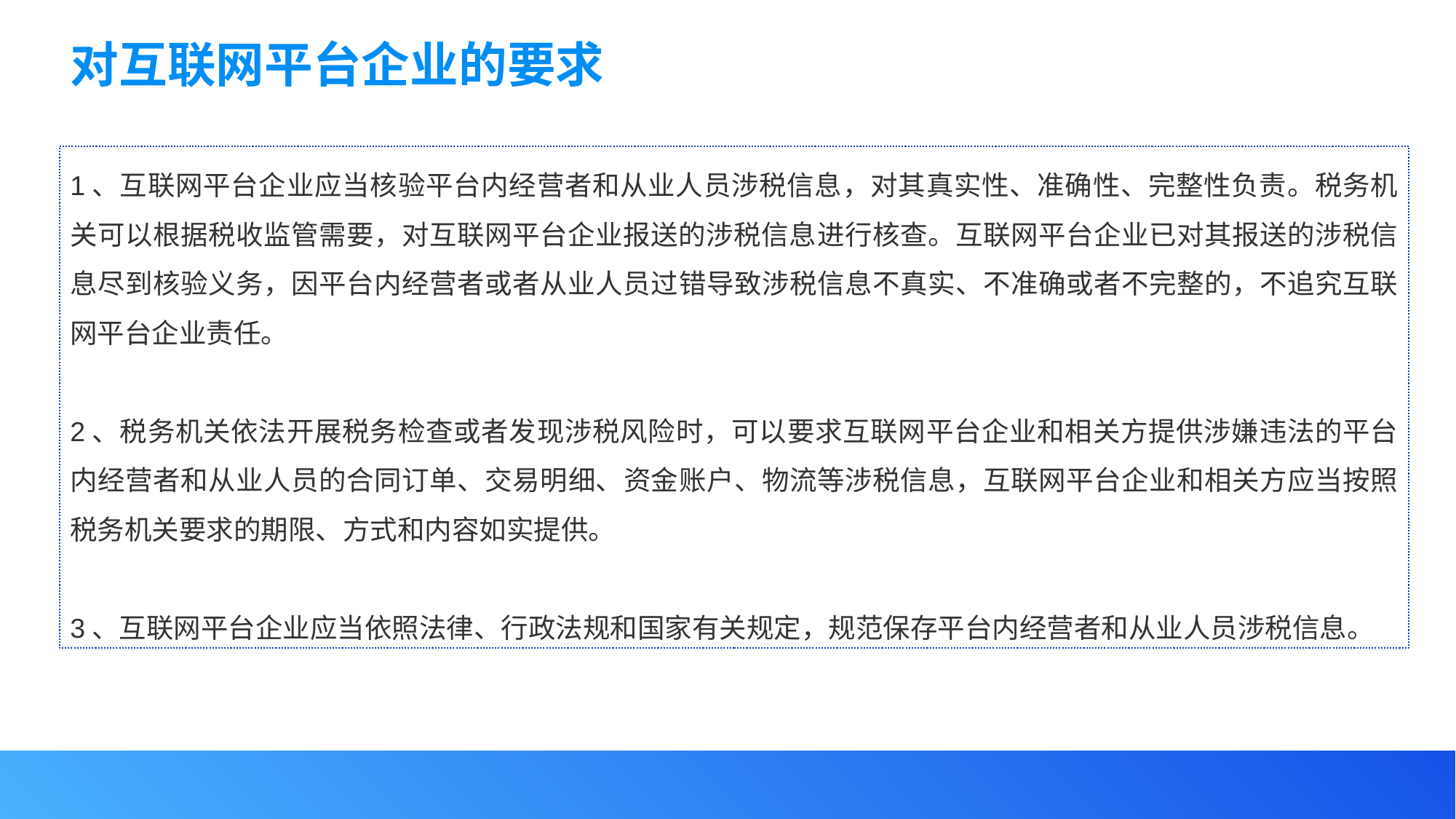

对互联网平台企业的要求
1、互联网平台企业应当核验平台内经营者和从业人员涉税信息，对其真实性、准确性、完整性负责。税务机关可以根据税收监管需要，对互联网平台企业报送的涉税信息进行核查。互联网平台企业已对其报送的涉税信息尽到核验义务，因平台内经营者或者从业人员过错导致涉税信息不真实、不准确或者不完整的，不追究互联网平台企业责任。

2、税务机关依法开展税务检查或者发现涉税风险时，可以要求互联网平台企业和相关方提供涉嫌违法的平台内经营者和从业人员的合同订单、交易明细、资金账户、物流等涉税信息，互联网平台企业和相关方应当按照税务机关要求的期限、方式和内容如实提供。

3、互联网平台企业应当依照法律、行政法规和国家有关规定，规范保存平台内经营者和从业人员涉税信息。